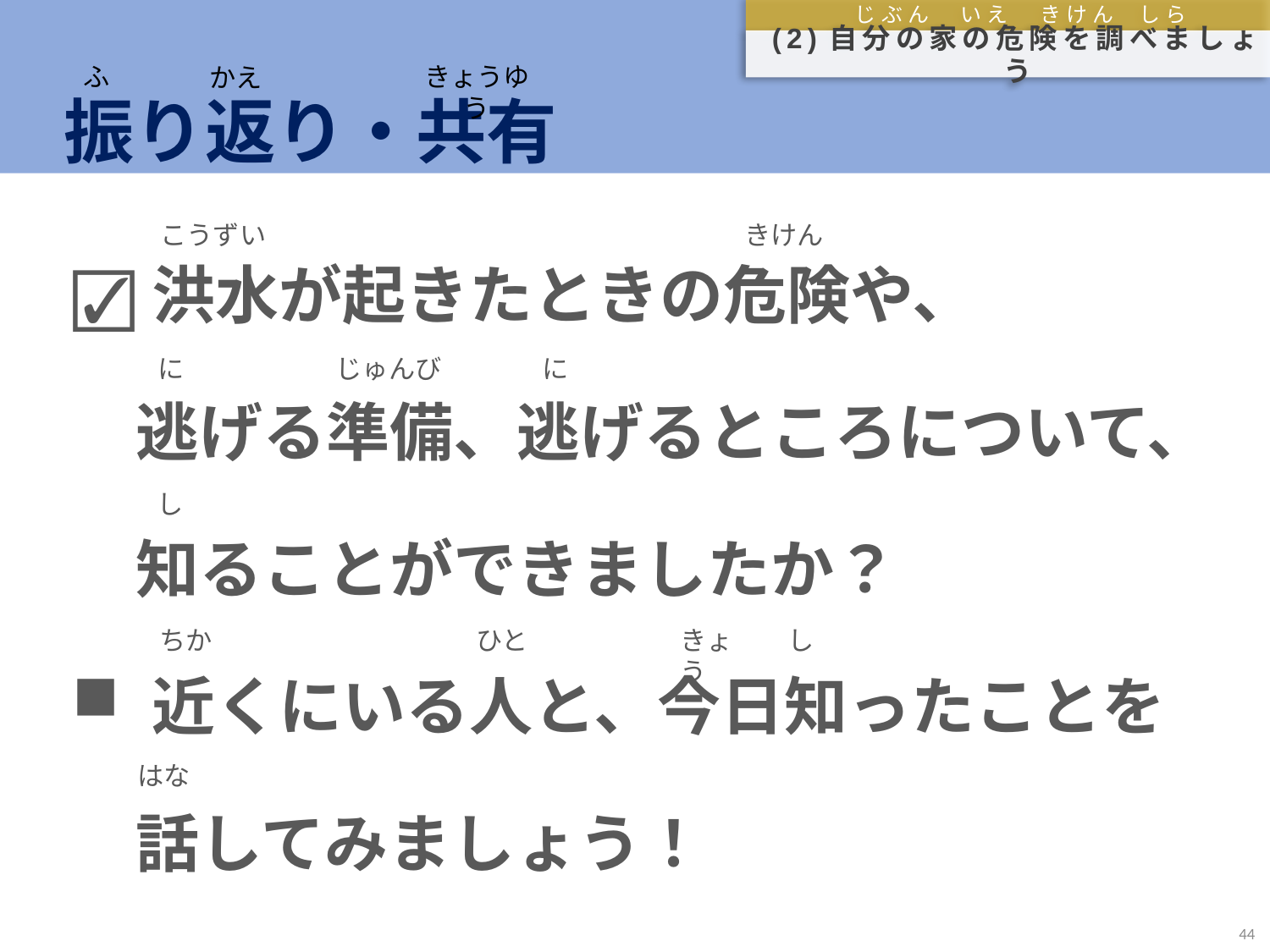

じぶん　いえ　きけん  しら
(2)自分の家の危険を調べましょう
# 振り返り・共有
きょうゆう
ふ
かえ

洪水が起きたときの危険や、

　逃げる準備、逃げるところについて、

　知ることができましたか？

近くにいる人と、今日知ったことを

　話してみましょう！
こうずい
きけん
に
じゅんび
に
し
きょう
し
ちか
ひと
はな
44